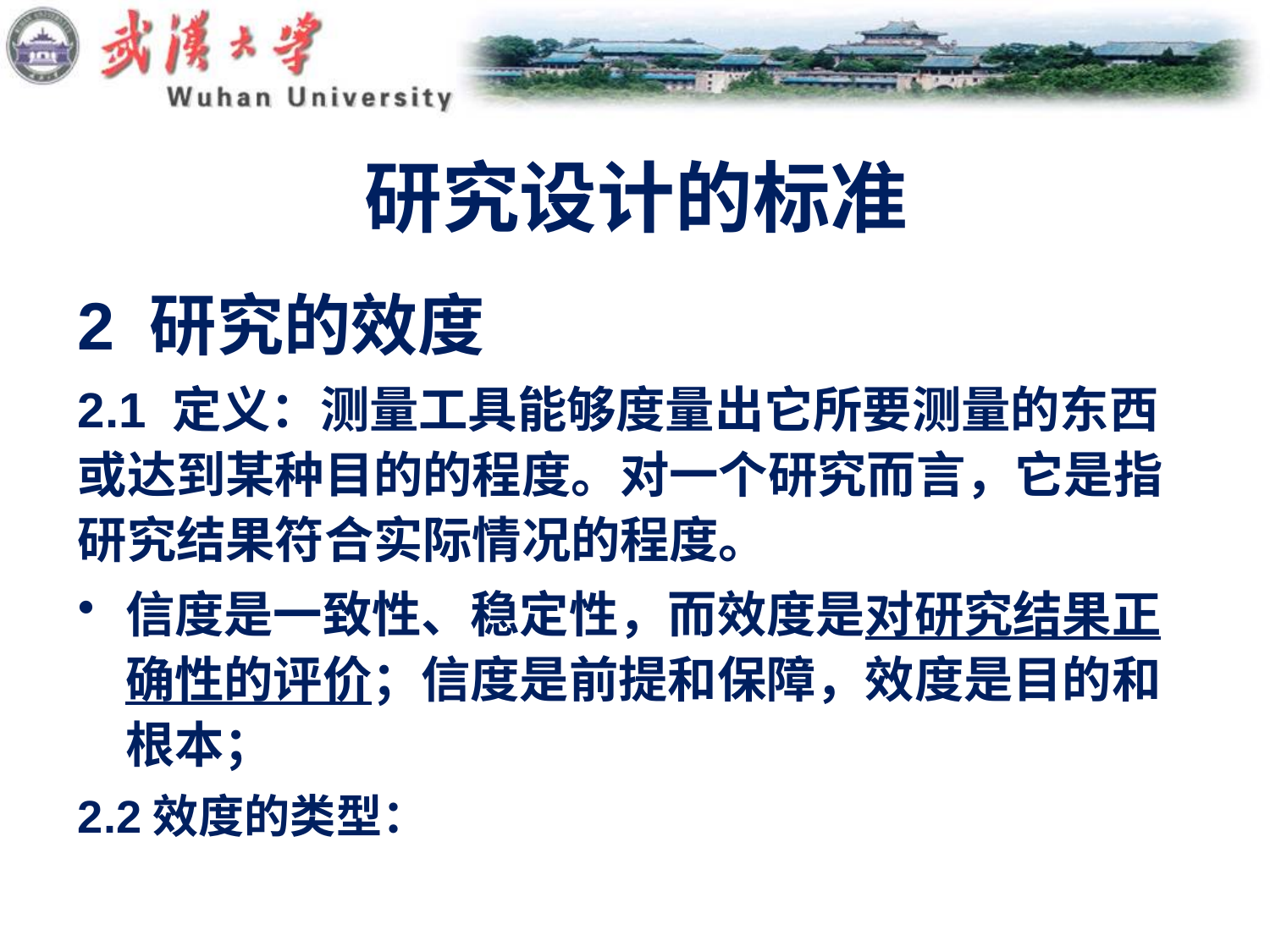

# 研究设计的标准
2 研究的效度
2.1 定义：测量工具能够度量出它所要测量的东西或达到某种目的的程度。对一个研究而言，它是指研究结果符合实际情况的程度。
信度是一致性、稳定性，而效度是对研究结果正确性的评价；信度是前提和保障，效度是目的和根本；
2.2效度的类型：